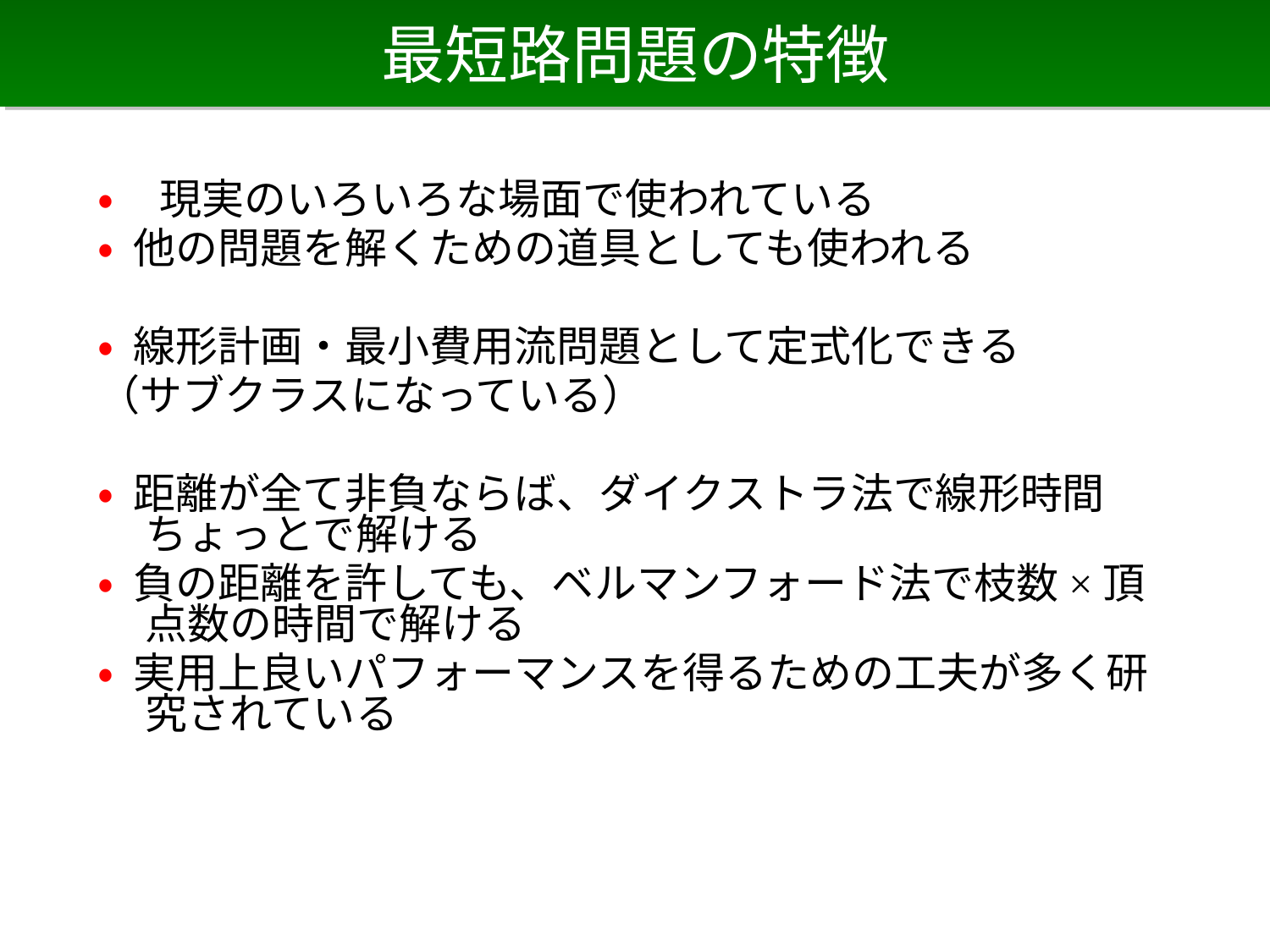

# 最短路問題の特徴
• 現実のいろいろな場面で使われている
• 他の問題を解くための道具としても使われる

• 線形計画・最小費用流問題として定式化できる
（サブクラスになっている）

• 距離が全て非負ならば、ダイクストラ法で線形時間ちょっとで解ける
• 負の距離を許しても、ベルマンフォード法で枝数×頂点数の時間で解ける
• 実用上良いパフォーマンスを得るための工夫が多く研究されている